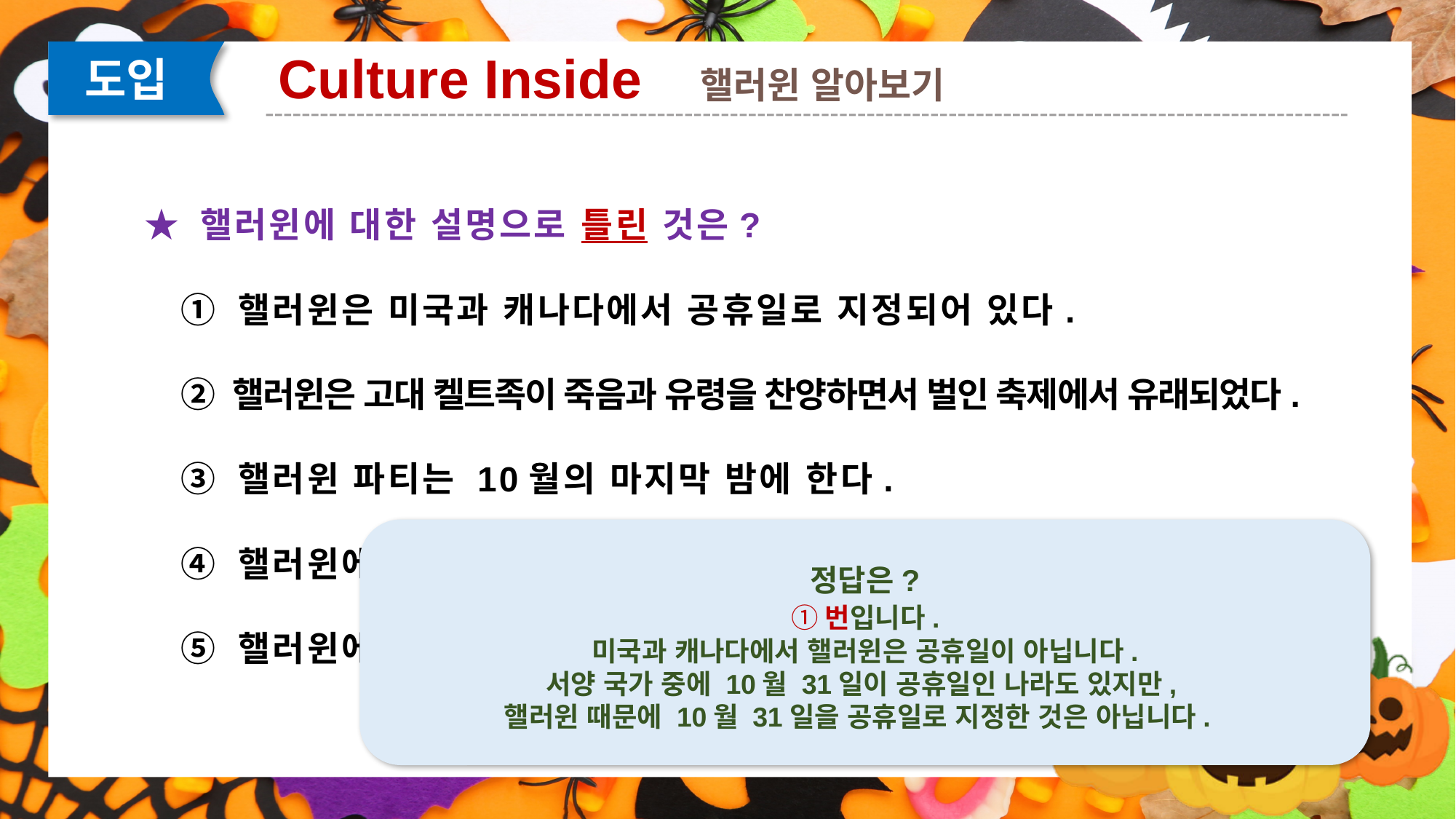

Culture Inside   핼러윈 알아보기
도입
★ 핼러윈에 대한 설명으로 틀린 것은?
   ① 핼러윈은 미국과 캐나다에서 공휴일로 지정되어 있다.
   ② 핼러윈은 고대 켈트족이 죽음과 유령을 찬양하면서 벌인 축제에서 유래되었다.
   ③ 핼러윈 파티는 10월의 마지막 밤에 한다.
   ④ 핼러윈에 주로 어린이들이 분장을 하고 이웃집에 돌아다닌다.
   ⑤ 핼러윈에 호박을 조각해 Jack-O’-Lantern을 만든다.
정답은?
 ①번입니다.
미국과 캐나다에서 핼러윈은 공휴일이 아닙니다.
서양 국가 중에 10월 31일이 공휴일인 나라도 있지만,
핼러윈 때문에 10월 31일을 공휴일로 지정한 것은 아닙니다.